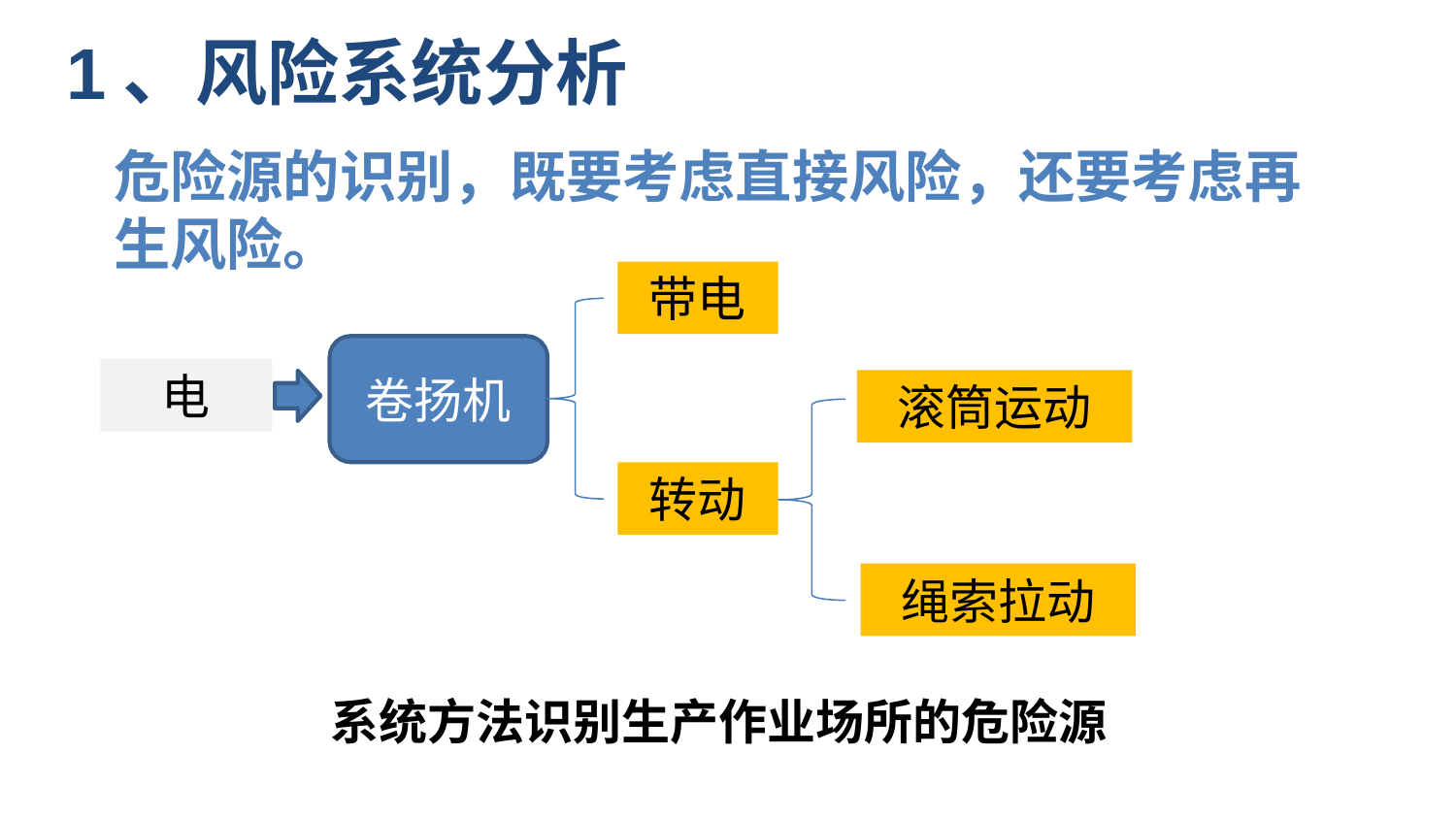

1、风险系统分析
危险源的识别，既要考虑直接风险，还要考虑再生风险。
带电

卷扬机
电
滚筒运动

转动
绳索拉动
系统方法识别生产作业场所的危险源